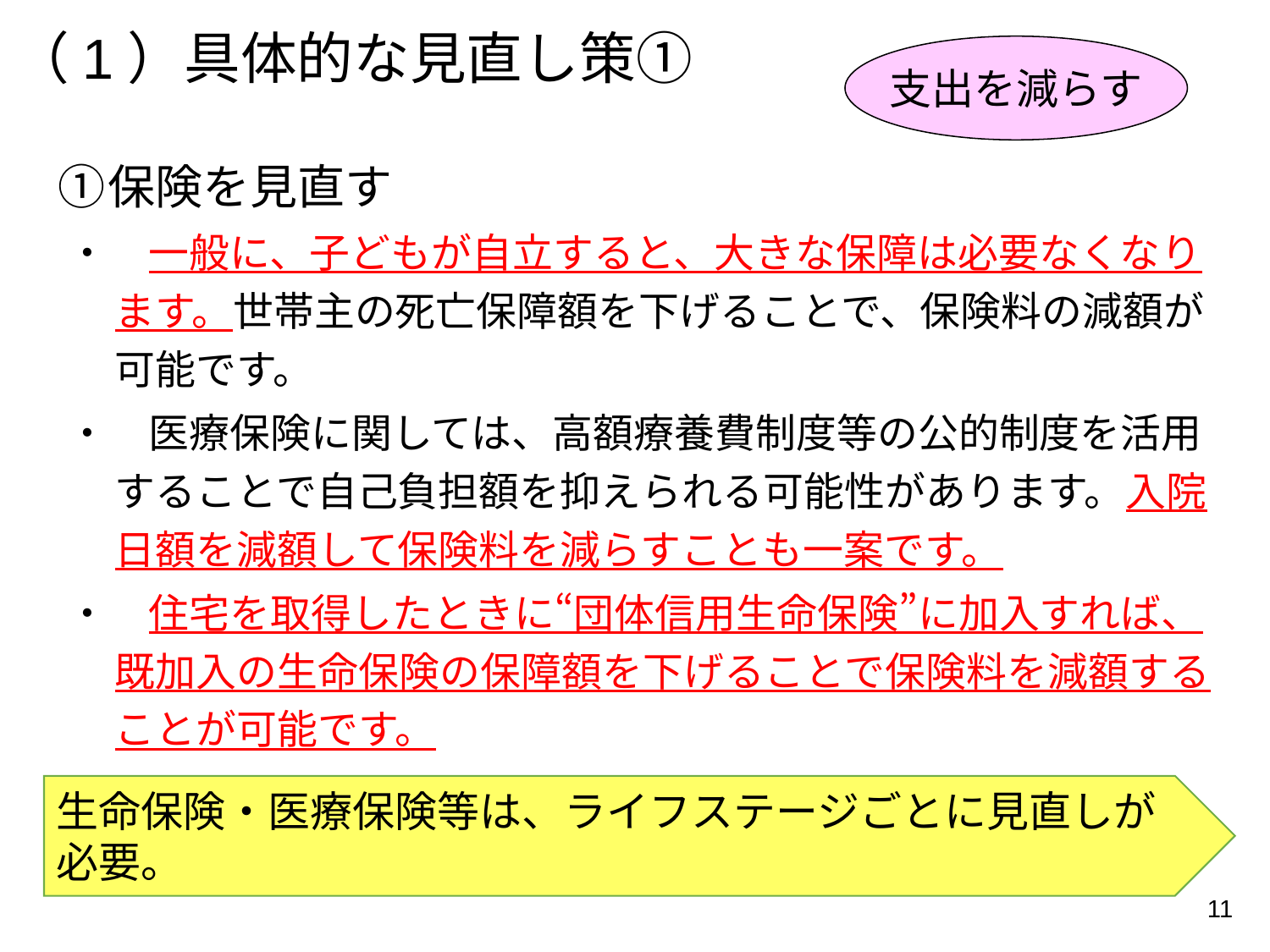

# （1）具体的な見直し策①
支出を減らす
①保険を見直す
・　一般に、子どもが自立すると、大きな保障は必要なくなります。世帯主の死亡保障額を下げることで、保険料の減額が可能です。
・　医療保険に関しては、高額療養費制度等の公的制度を活用することで自己負担額を抑えられる可能性があります。入院日額を減額して保険料を減らすことも一案です。
・　住宅を取得したときに“団体信用生命保険”に加入すれば、既加入の生命保険の保障額を下げることで保険料を減額することが可能です。
生命保険・医療保険等は、ライフステージごとに見直しが必要。
11